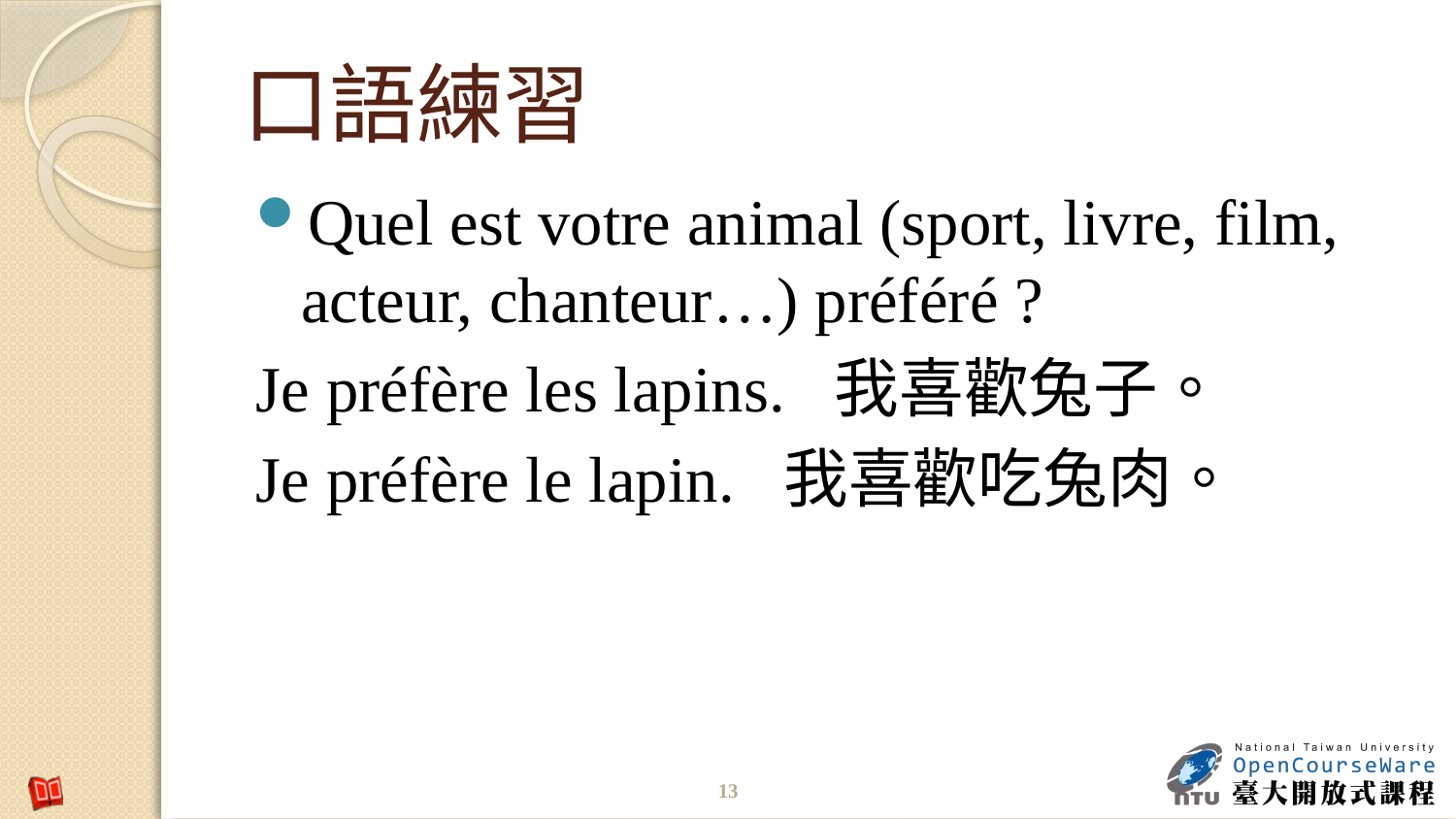

# 口語練習
Quel est votre animal (sport, livre, film, acteur, chanteur…) préféré ?
Je préfère les lapins.  我喜歡兔子。
Je préfère le lapin.  我喜歡吃兔肉。

13